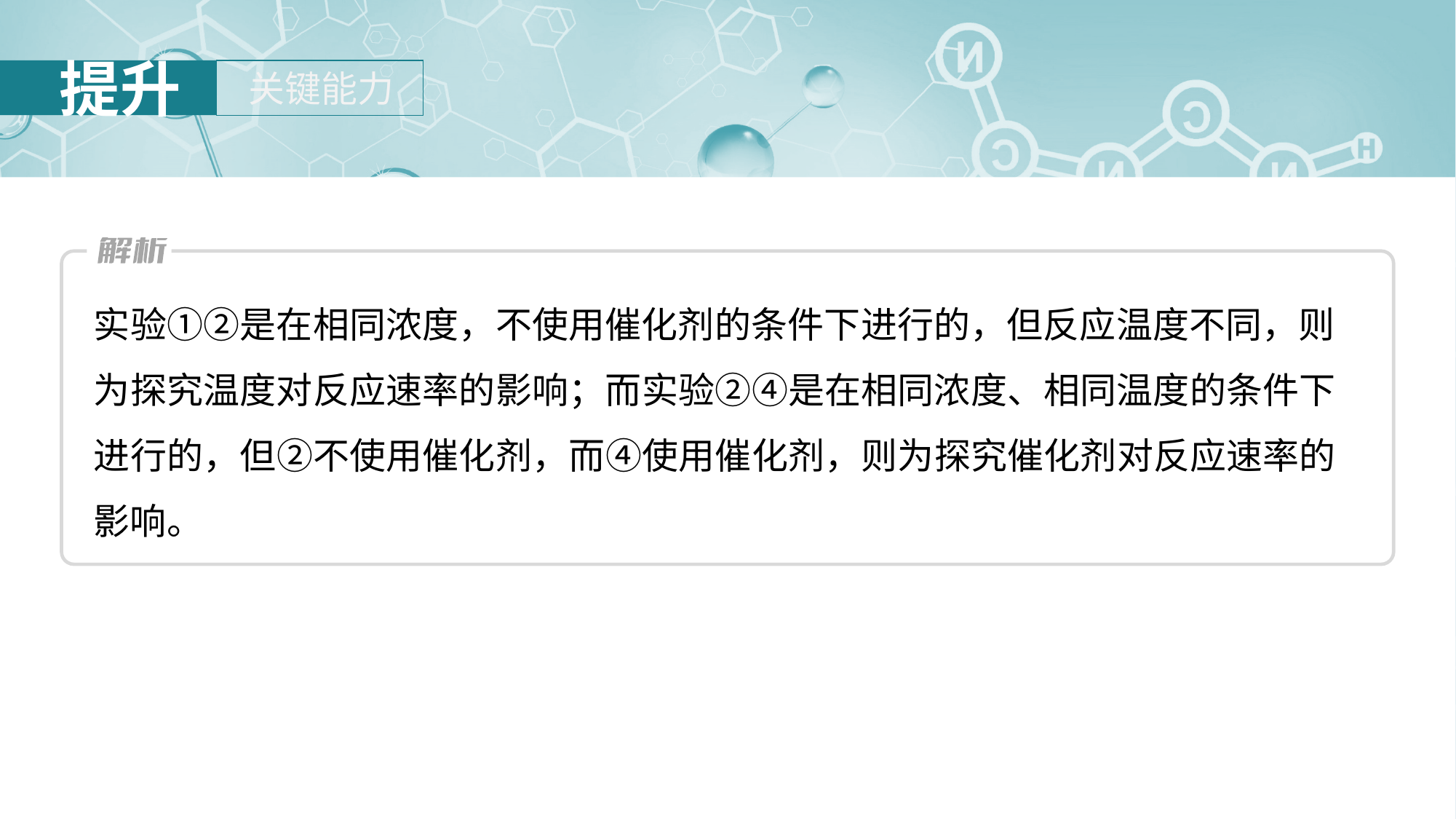

实验①②是在相同浓度，不使用催化剂的条件下进行的，但反应温度不同，则为探究温度对反应速率的影响；而实验②④是在相同浓度、相同温度的条件下进行的，但②不使用催化剂，而④使用催化剂，则为探究催化剂对反应速率的影响。